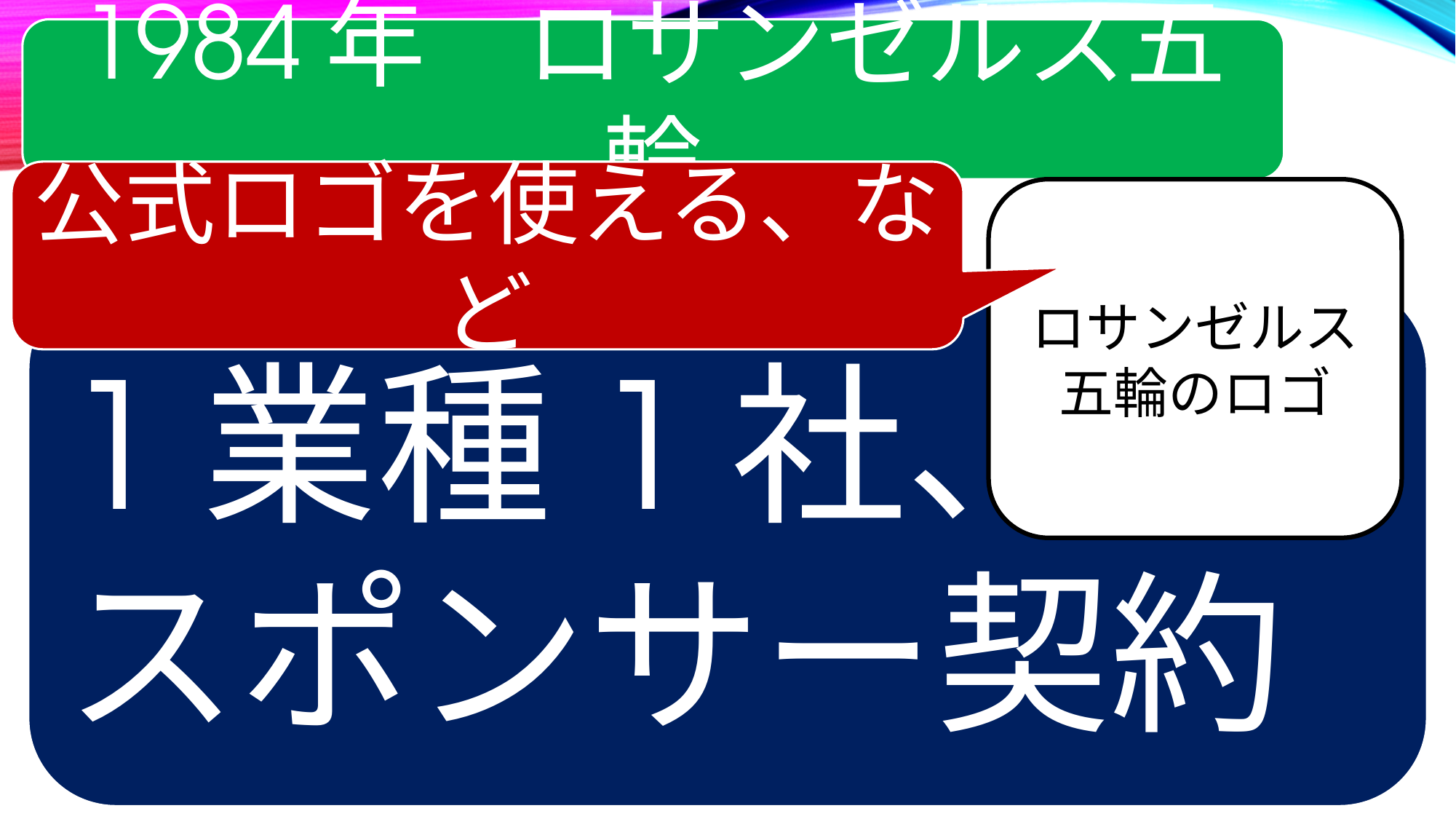

1984年　ロサンゼルス五輪
#
公式ロゴを使える、など
ロサンゼルス五輪のロゴ
1業種1社、
スポンサー契約